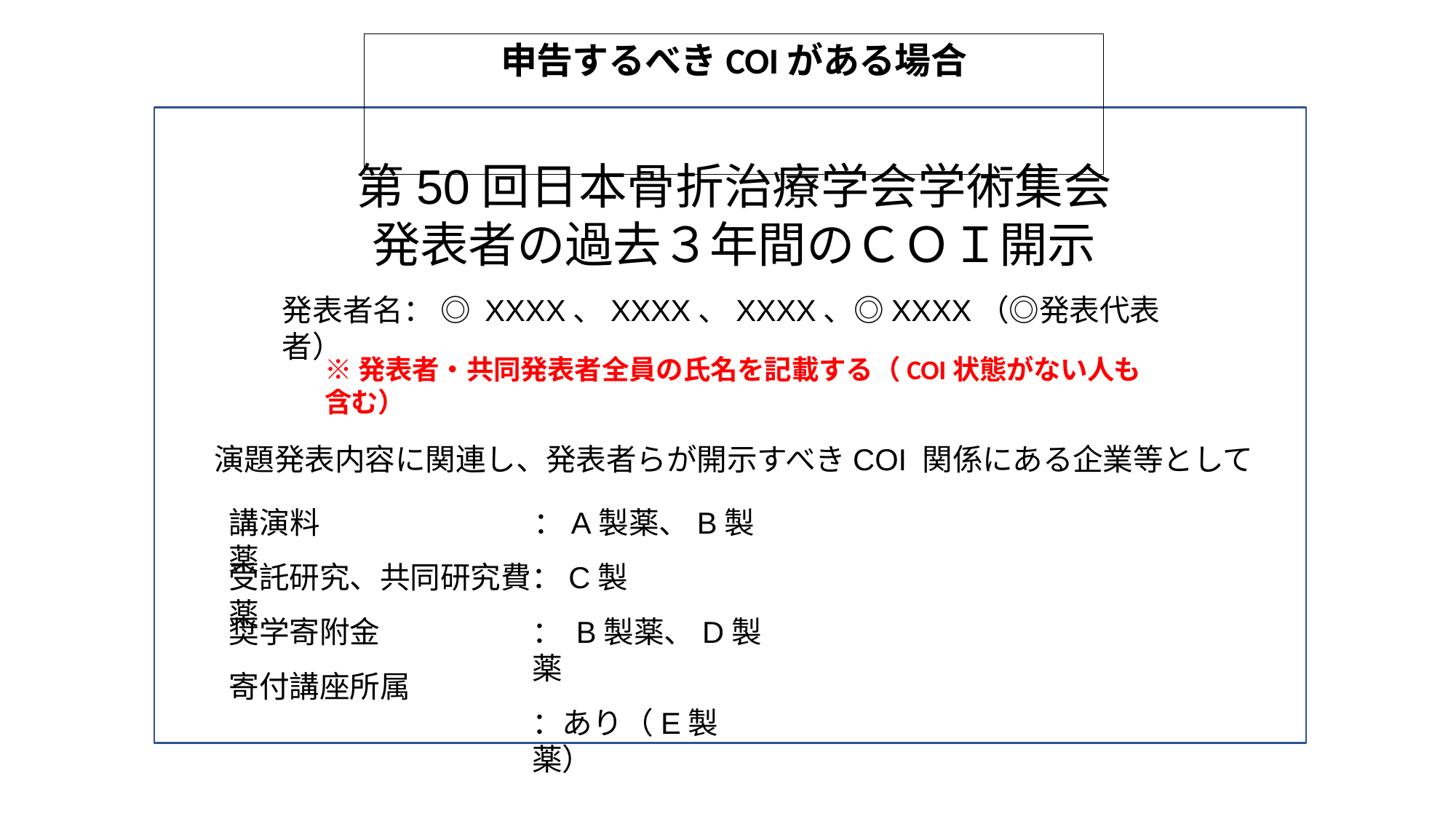

# 申告するべきCOIがある場合
第50回日本骨折治療学会学術集会
発表者の過去３年間のＣＯＩ開示
発表者名： ◎ XXXX、XXXX、XXXX、◎XXXX（◎発表代表者）
※発表者・共同発表者全員の氏名を記載する（COI状態がない人も含む）
演題発表内容に関連し、発表者らが開示すべきCOI 関係にある企業等として
講演料	：A製薬、B製薬
受託研究、共同研究費：C製薬
奨学寄附金 寄付講座所属
： B製薬、D製薬
：あり（E製薬）